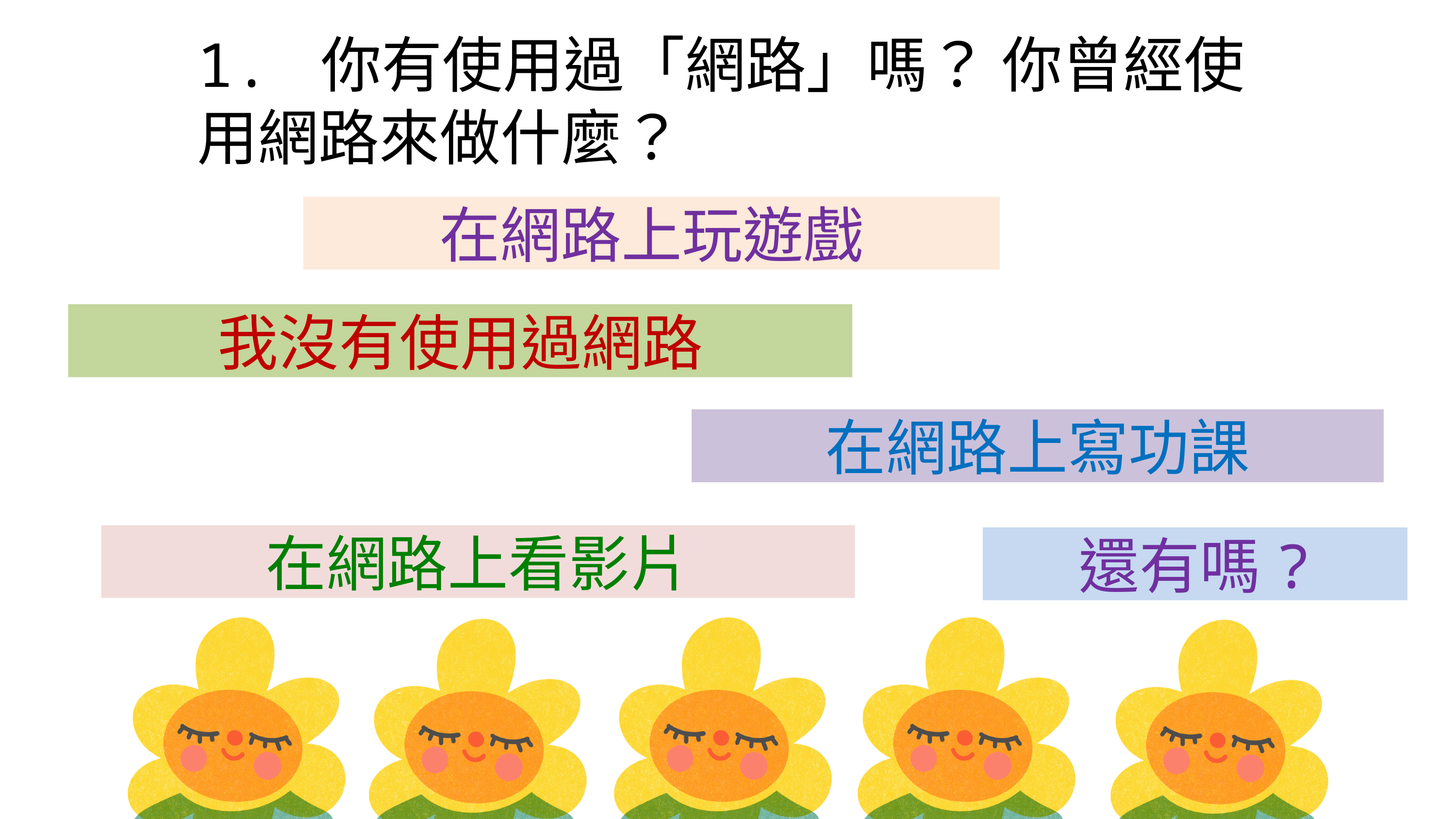

1. 你有使用過「網路」嗎？ 你曾經使用網路來做什麼？
在網路上玩遊戲
我沒有使用過網路
TELLING
SHOWING
在網路上寫功課
在網路上看影片
還有嗎?